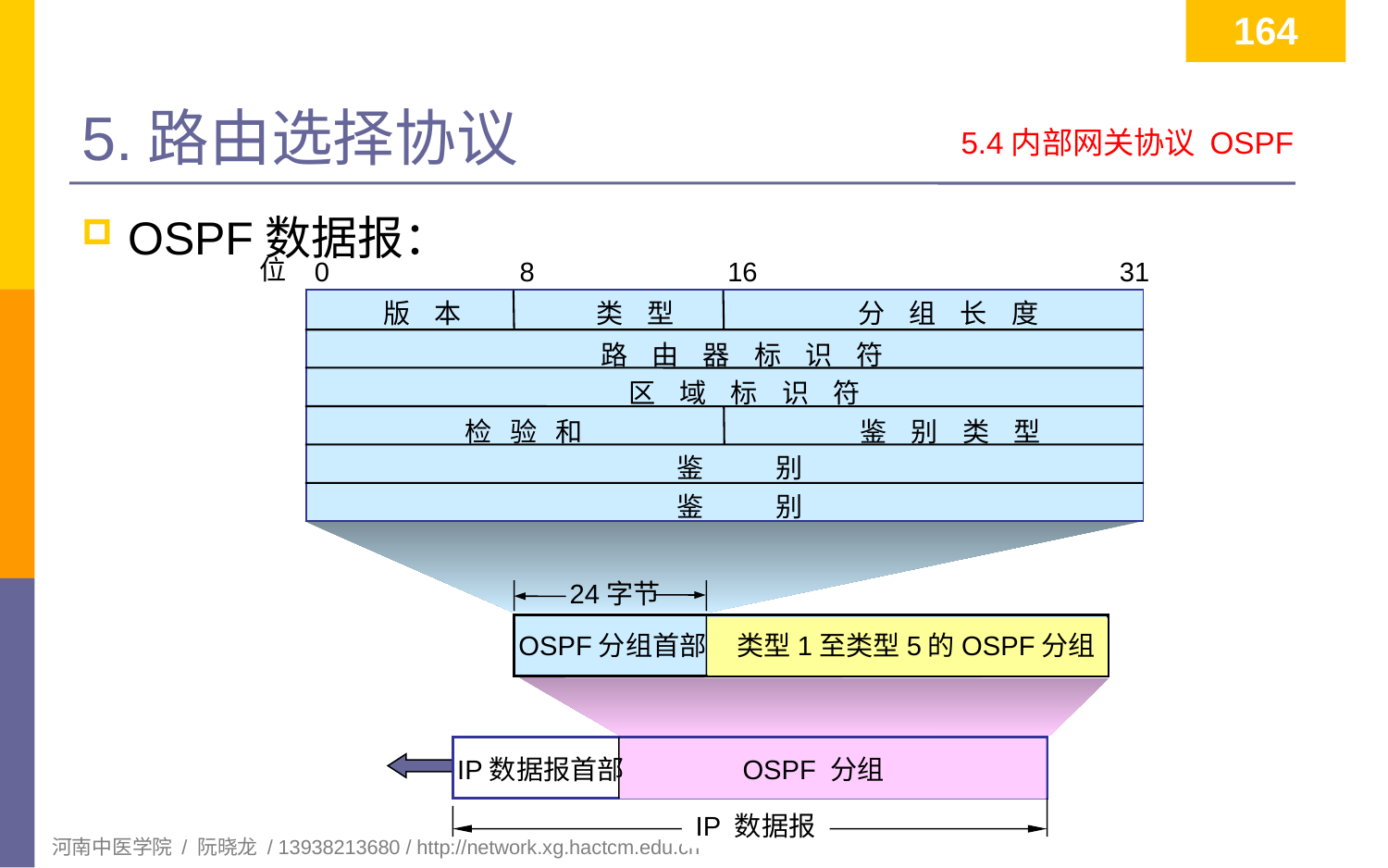

164
# 5.路由选择协议
5.4内部网关协议 OSPF
OSPF数据报：
位
0
8
16
31
版    本
类    型
分    组    长    度

路    由    器    标    识    符

区    域    标    识    符

检   验   和
鉴    别    类    型

鉴            别

鉴            别

24字节

OSPF分组首部
类型1至类型5的OSPF分组

IP数据报首部
OSPF 分组

IP 数据报